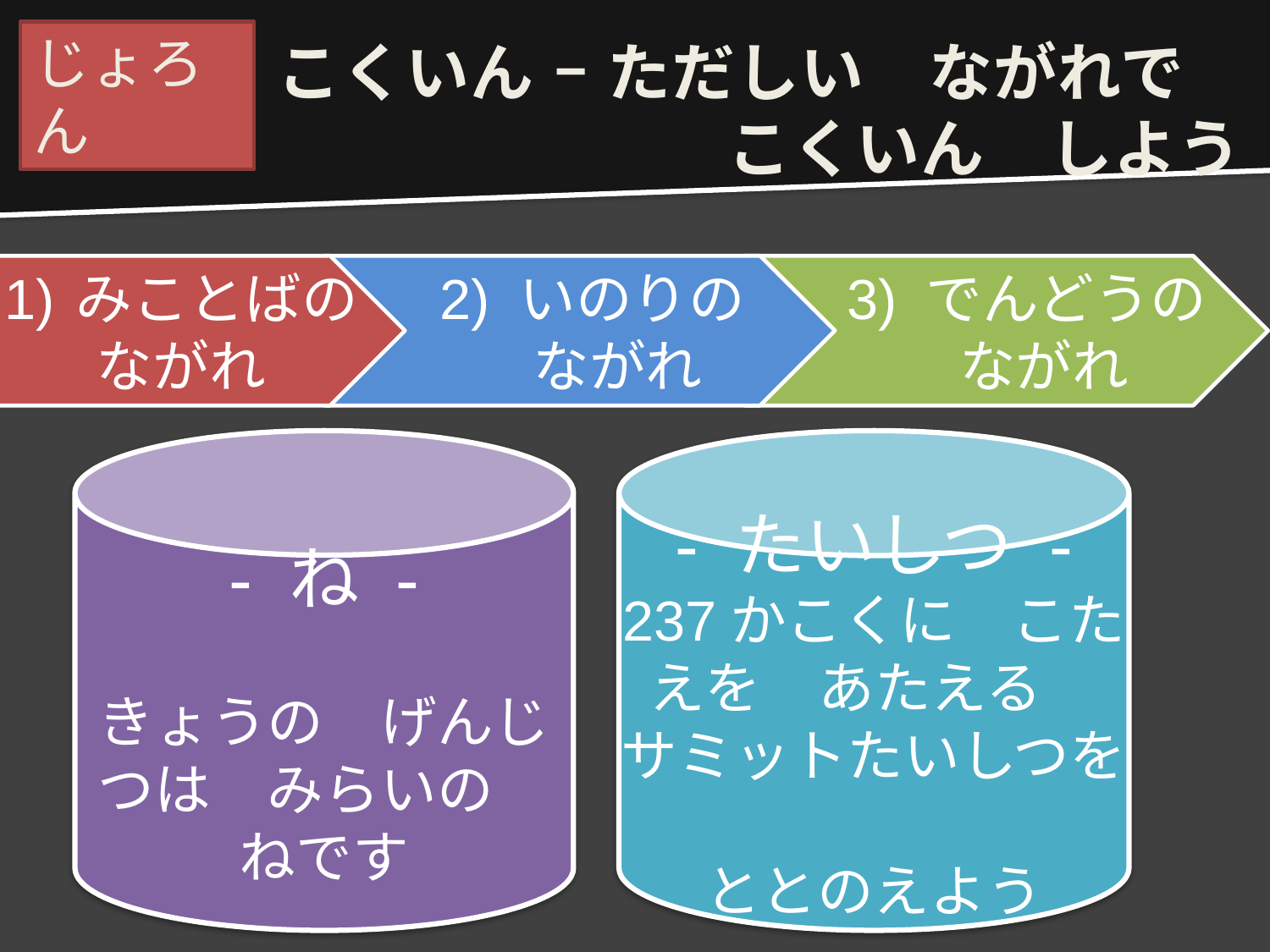

こくいん – ただしい　ながれで
　　　　　　　こくいん　しよう
じょろん
みことばの
ながれ
    2) いのりの
　　ながれ
     3) でんどうの
　　ながれ
- ね -

きょうの　げんじつは　みらいの　ねです
- たいしつ -
237かこくに　こたえを　あたえる
サミットたいしつを
ととのえよう